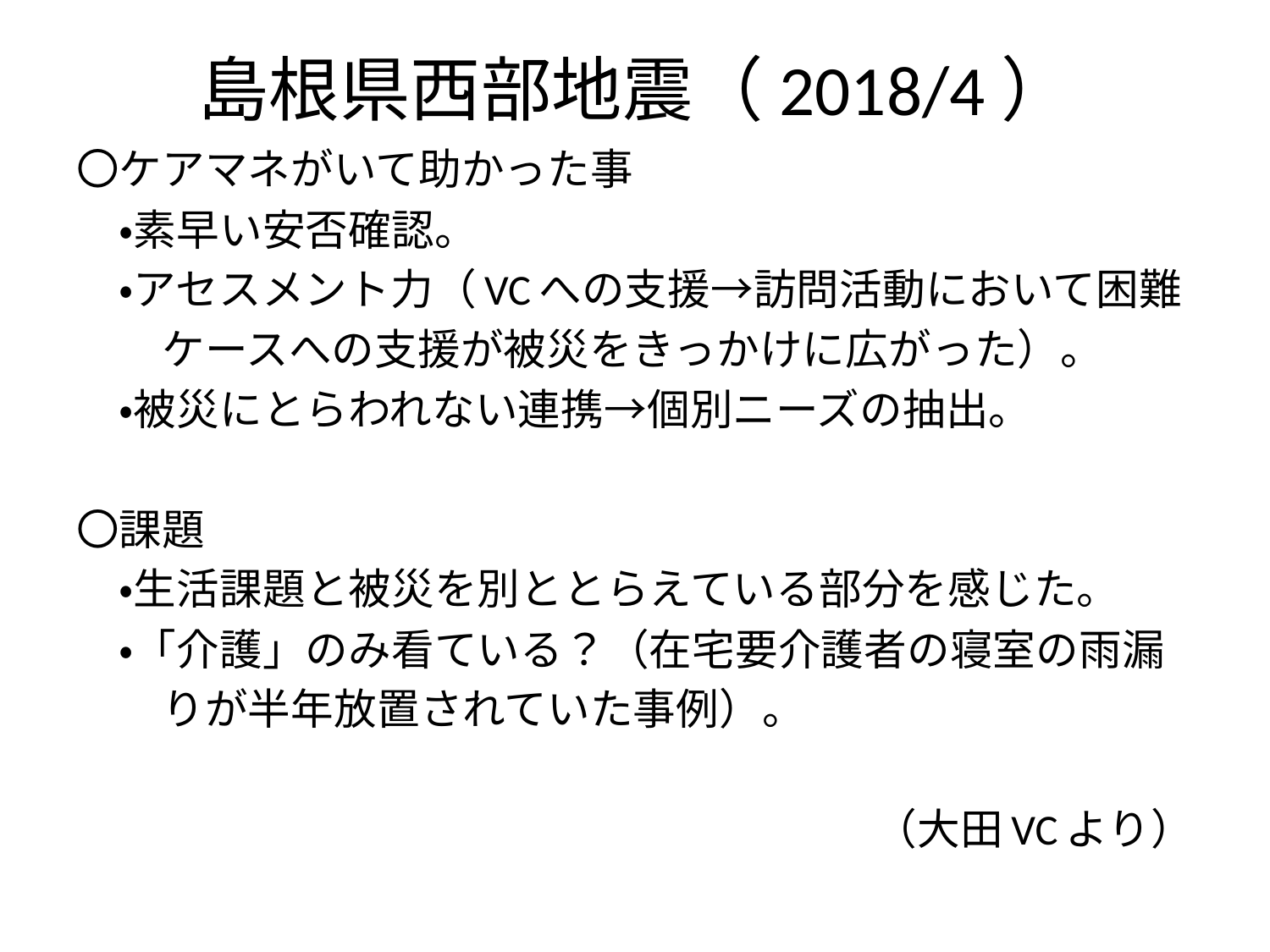

# 島根県西部地震（2018/4）
〇ケアマネがいて助かった事
　・素早い安否確認。
　・アセスメント力（VCへの支援→訪問活動において困難
　　ケースへの支援が被災をきっかけに広がった）。
　・被災にとらわれない連携→個別ニーズの抽出。

〇課題
　・生活課題と被災を別ととらえている部分を感じた。
　・「介護」のみ看ている？（在宅要介護者の寝室の雨漏
　　りが半年放置されていた事例）。

（大田VCより）